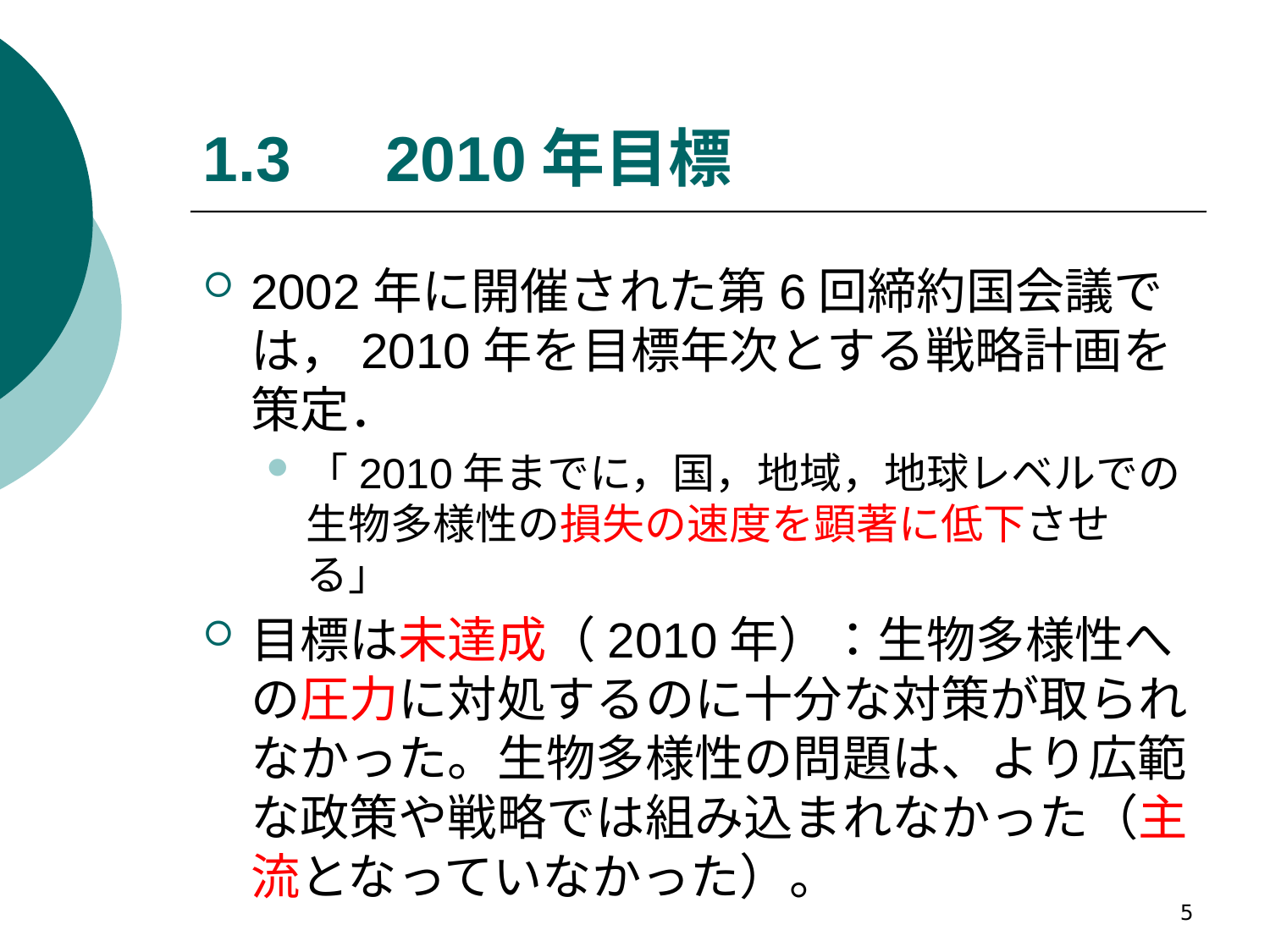

# 1.3　2010年目標
2002年に開催された第6回締約国会議では，2010年を目標年次とする戦略計画を策定．
「2010年までに，国，地域，地球レベルでの生物多様性の損失の速度を顕著に低下させる」
目標は未達成（2010年）：生物多様性への圧力に対処するのに十分な対策が取られなかった。生物多様性の問題は、より広範な政策や戦略では組み込まれなかった（主流となっていなかった）。

5